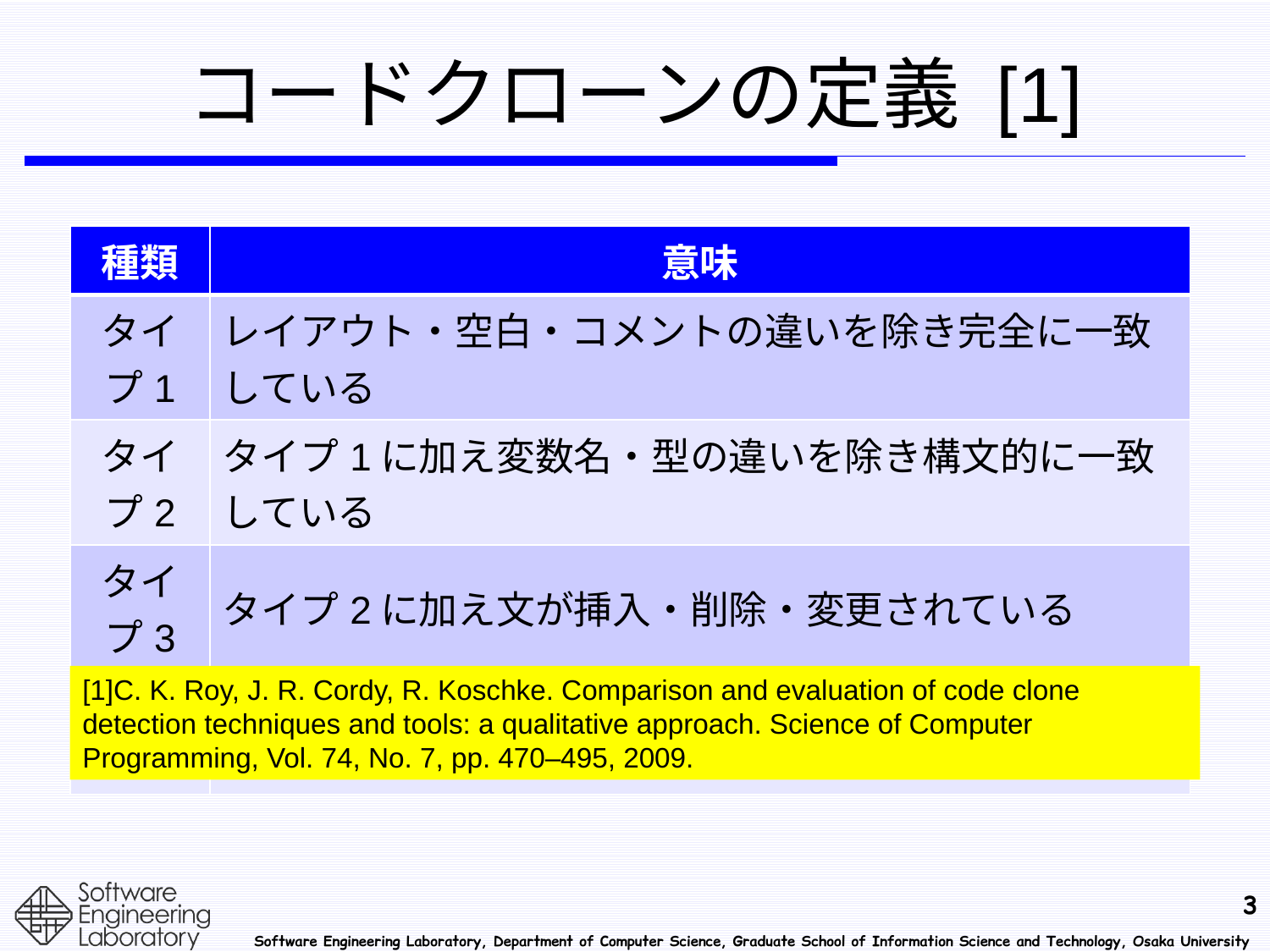

# コードクローンの定義 [1]
| 種類 | 意味 |
| --- | --- |
| タイプ1 | レイアウト・空白・コメントの違いを除き完全に一致している |
| タイプ2 | タイプ1に加え変数名・型の違いを除き構文的に一致している |
| タイプ3 | タイプ2に加え文が挿入・削除・変更されている |
| タイプ4 | 構文上異なる実装だが，類似処理を実行している |
[1]C. K. Roy, J. R. Cordy, R. Koschke. Comparison and evaluation of code clone detection techniques and tools: a qualitative approach. Science of Computer Programming, Vol. 74, No. 7, pp. 470–495, 2009.